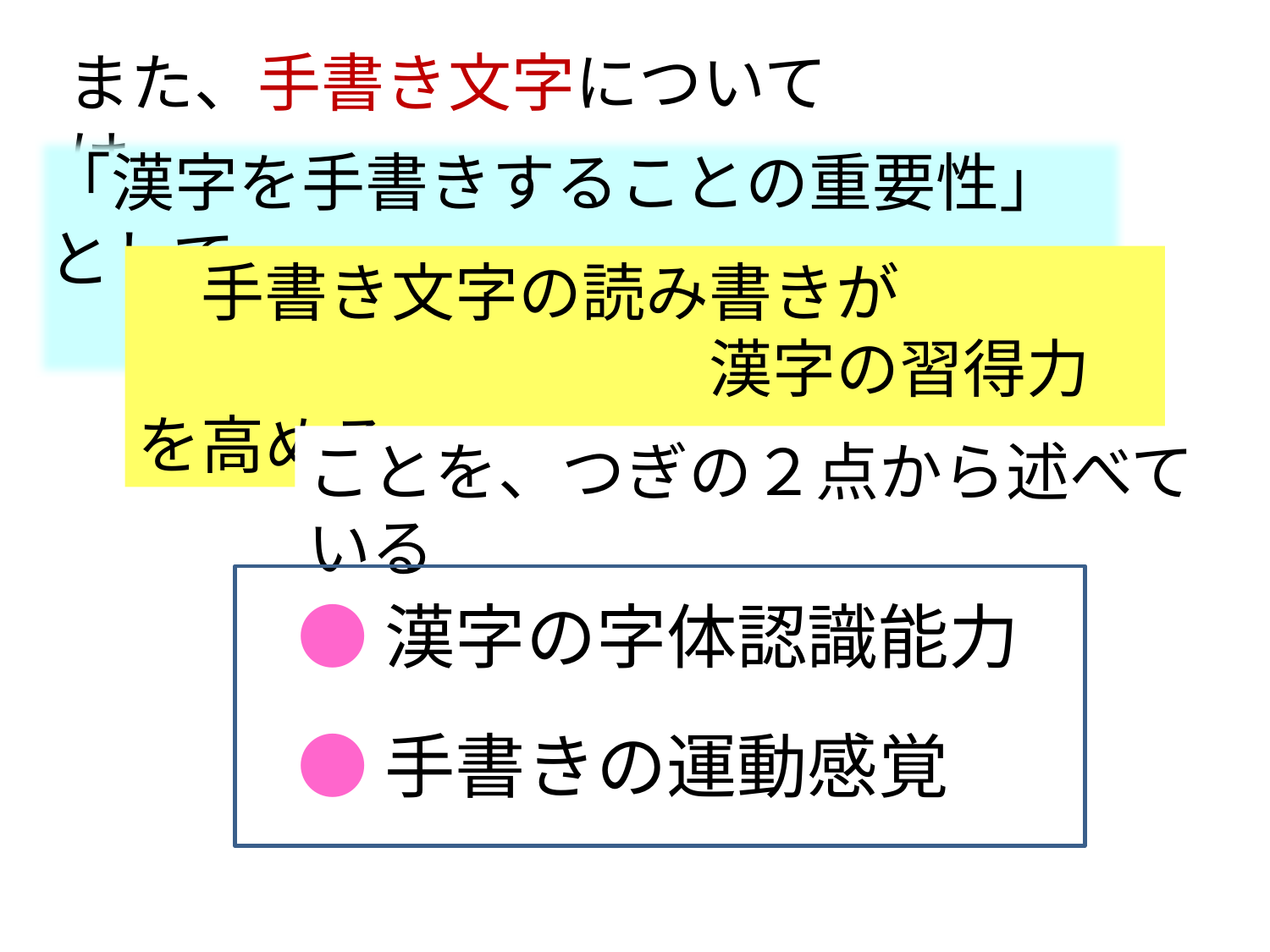

また、手書き文字については
「漢字を手書きすることの重要性」として
　手書き文字の読み書きが
　　　　　　　　　漢字の習得力を高める
ことを、つぎの２点から述べている

●漢字の字体認識能力
●手書きの運動感覚